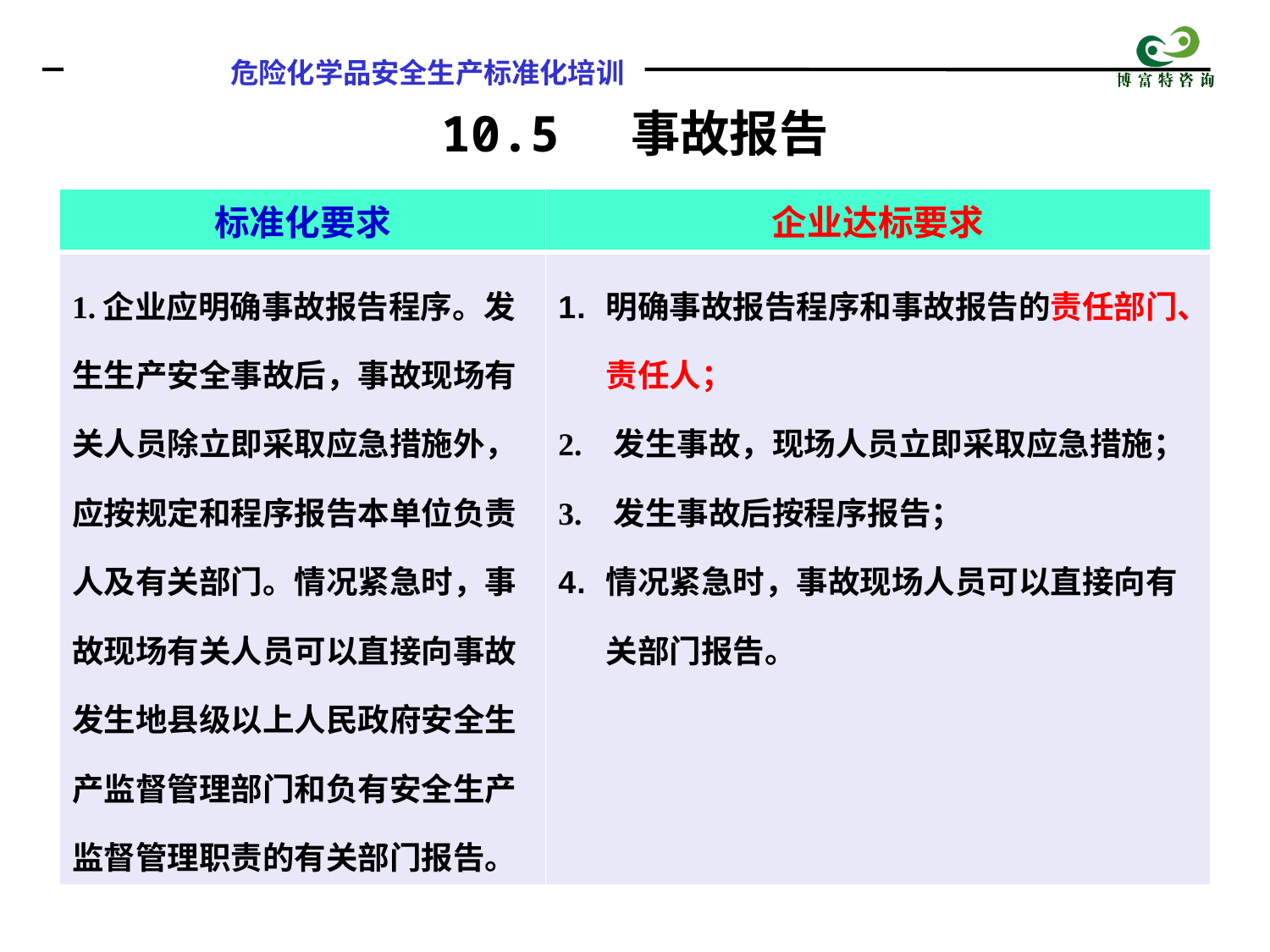

10.5  事故报告
| 标准化要求 | 企业达标要求 |
| --- | --- |
| 1.企业应明确事故报告程序。发生生产安全事故后，事故现场有关人员除立即采取应急措施外，应按规定和程序报告本单位负责人及有关部门。情况紧急时，事故现场有关人员可以直接向事故发生地县级以上人民政府安全生产监督管理部门和负有安全生产监督管理职责的有关部门报告。 | 明确事故报告程序和事故报告的责任部门、责任人； 2. 发生事故，现场人员立即采取应急措施； 3. 发生事故后按程序报告； 情况紧急时，事故现场人员可以直接向有关部门报告。 |